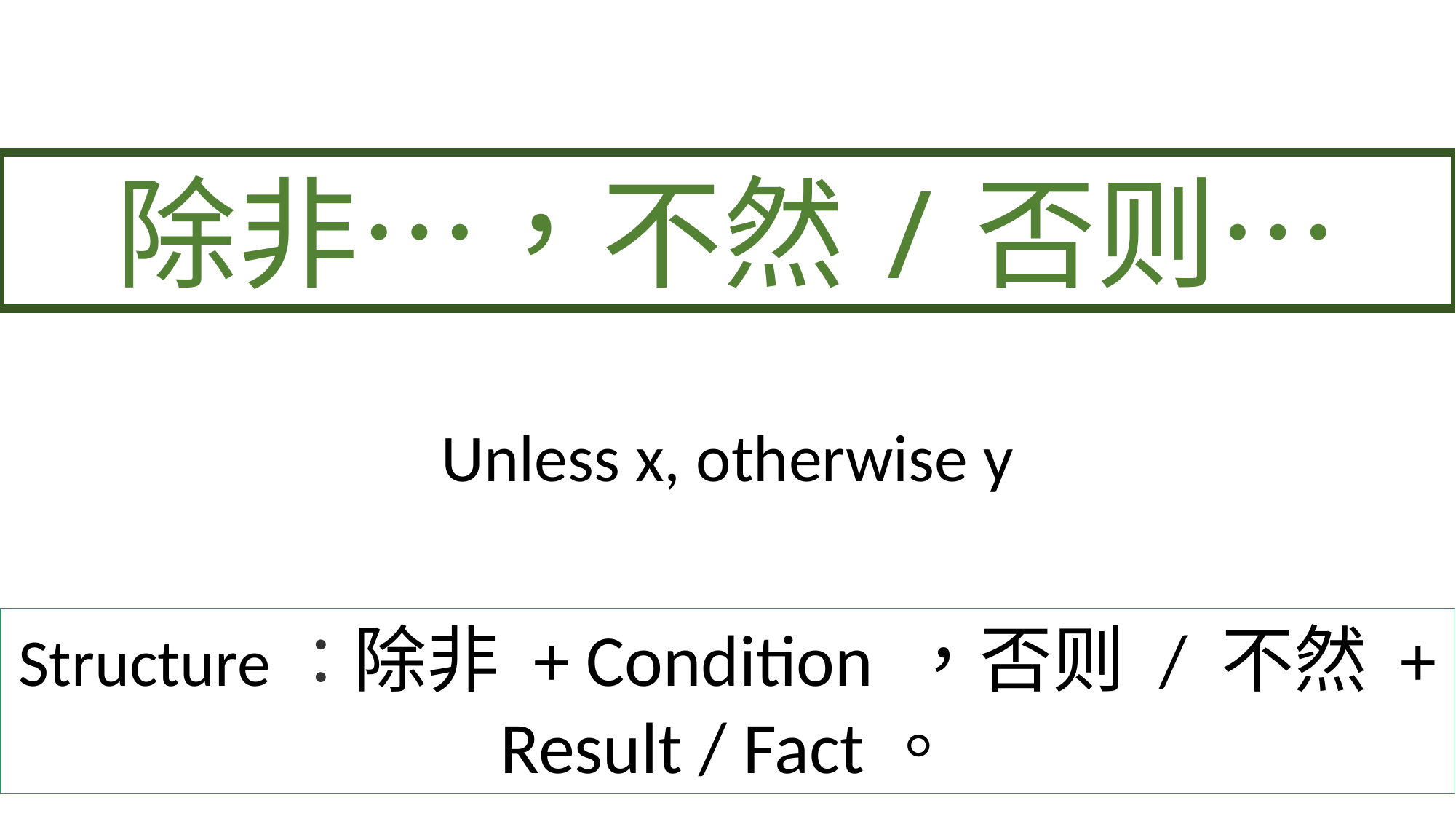

除非…，不然/否则…
Unless x, otherwise y
Structure：除非 + Condition ，否则 / 不然 + Result / Fact。